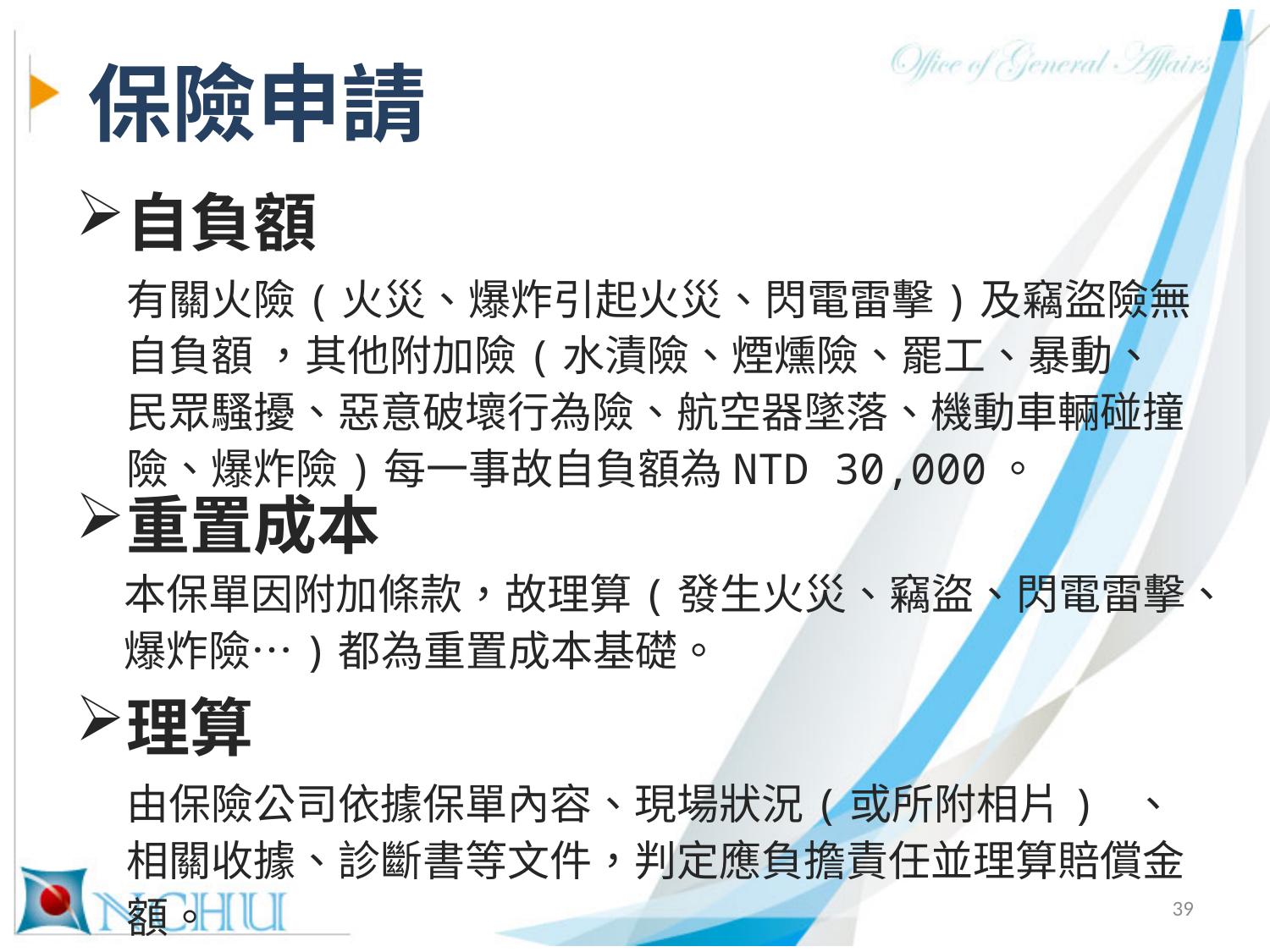

# 保險申請
自負額
有關火險(火災、爆炸引起火災、閃電雷擊)及竊盜險無自負額 ，其他附加險(水漬險、煙燻險、罷工、暴動、民眾騷擾、惡意破壞行為險、航空器墜落、機動車輛碰撞險、爆炸險)每一事故自負額為NTD 30,000。
重置成本
本保單因附加條款，故理算(發生火災、竊盜、閃電雷擊、爆炸險…)都為重置成本基礎。
理算
由保險公司依據保單內容、現場狀況(或所附相片) 、相關收據、診斷書等文件，判定應負擔責任並理算賠償金額。

39